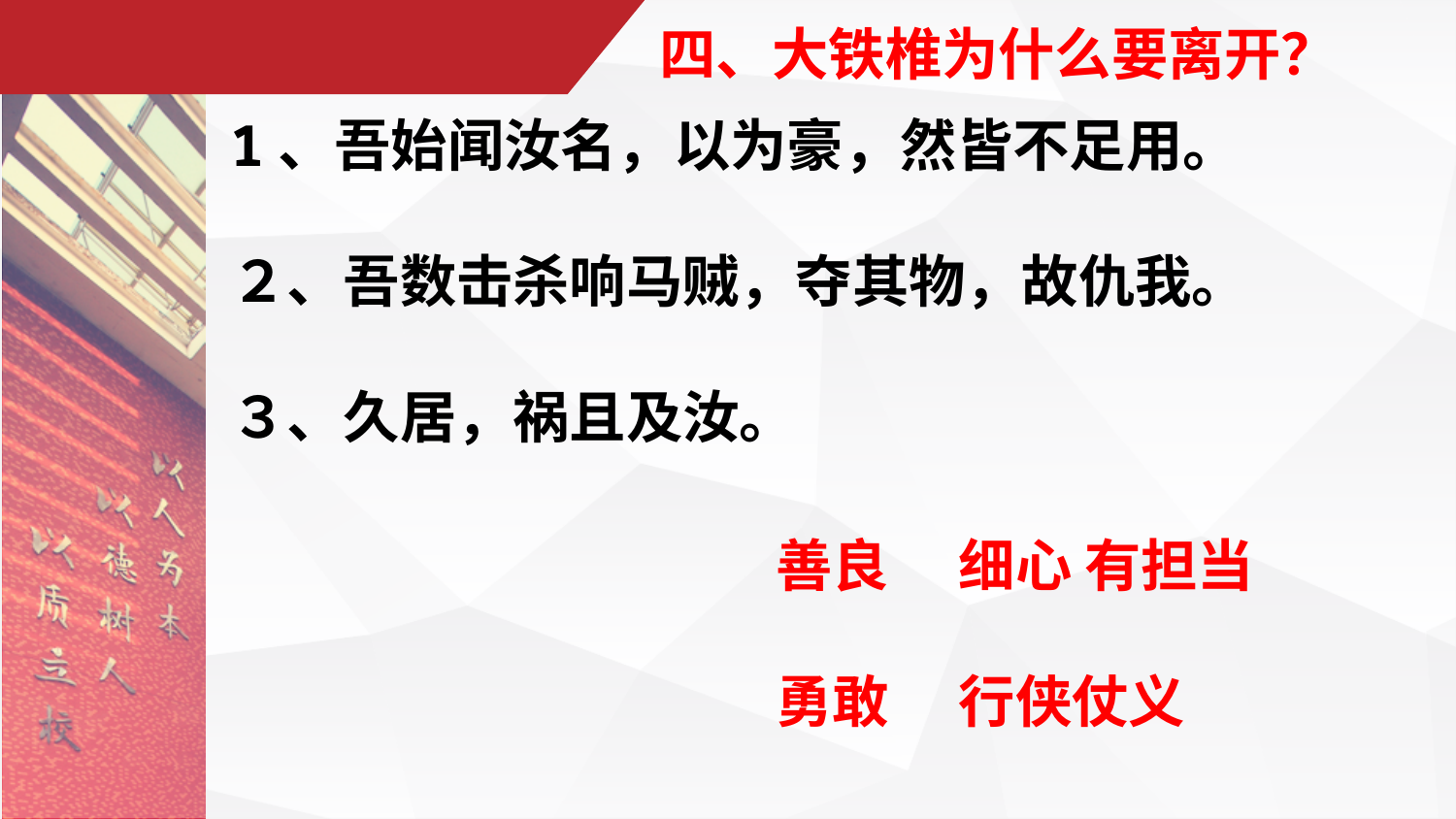

四、大铁椎为什么要离开？
1、吾始闻汝名，以为豪，然皆不足用。

２、吾数击杀响马贼，夺其物，故仇我。

３、久居，祸且及汝。
善良　 细心 有担当

勇敢 　行侠仗义